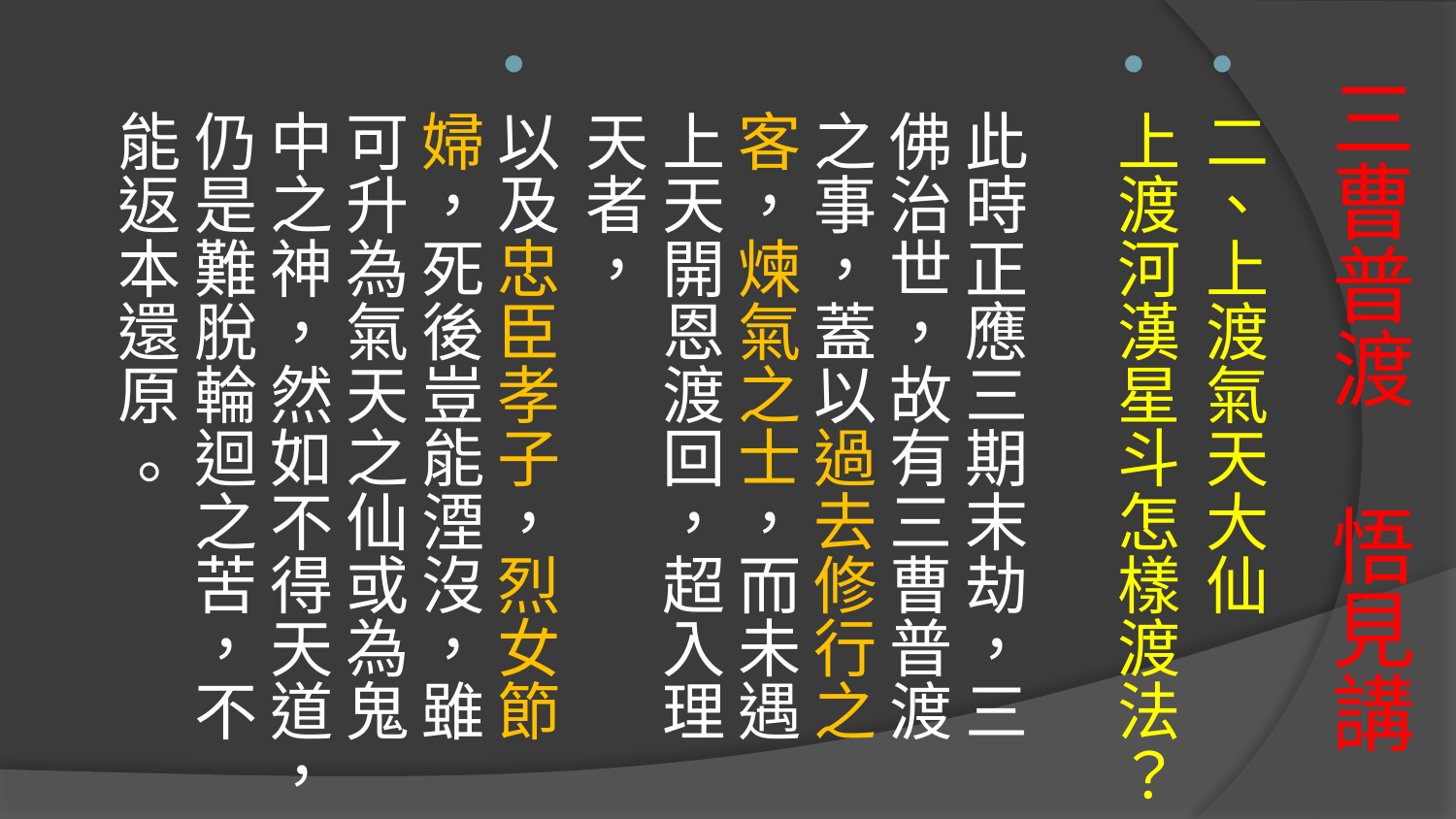

二、上渡氣天大仙
上渡河漢星斗怎樣渡法？
此時正應三期末劫，三佛治世，故有三曹普渡之事，蓋以過去修行之客，煉氣之士，而未遇上天開恩渡回，超入理天者，
以及忠臣孝子，烈女節婦，死後豈能湮沒，雖可升為氣天之仙或為鬼中之神，然如不得天道，仍是難脫輪迴之苦，不能返本還原 。

# 三曹普渡     悟見講